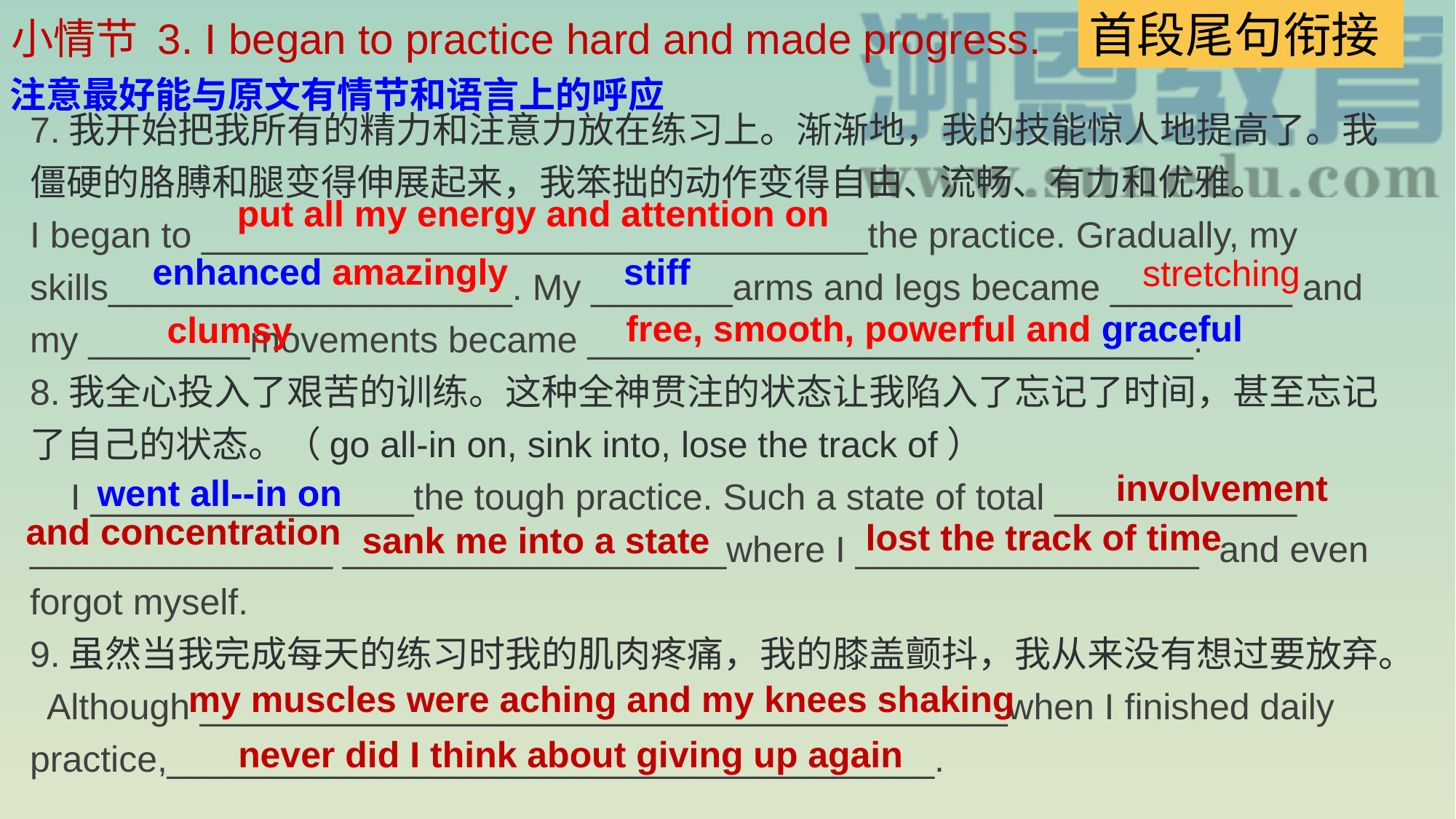

首段尾句衔接
小情节 3. I began to practice hard and made progress.
注意最好能与原文有情节和语言上的呼应
7.我开始把我所有的精力和注意力放在练习上。渐渐地，我的技能惊人地提高了。我僵硬的胳膊和腿变得伸展起来，我笨拙的动作变得自由、流畅、有力和优雅。
I began to _________________________________the practice. Gradually, my skills____________________. My _______arms and legs became _________ and my ________movements became ______________________________.
8.我全心投入了艰苦的训练。这种全神贯注的状态让我陷入了忘记了时间，甚至忘记了自己的状态。（go all-in on, sink into, lose the track of）
    I ________________the tough practice. Such a state of total ____________
_______________ ___________________where I _________________  and even forgot myself.
9.虽然当我完成每天的练习时我的肌肉疼痛，我的膝盖颤抖，我从来没有想过要放弃。 Although ________________________________________when I finished daily practice,______________________________________.

put all my energy and attention on
enhanced amazingly
stiff
stretching
free, smooth, powerful and graceful
clumsy
                                                                                                           involvement
and concentration
went all--in on
lost the track of time
sank me into a state
my muscles were aching and my knees shaking
never did I think about giving up again